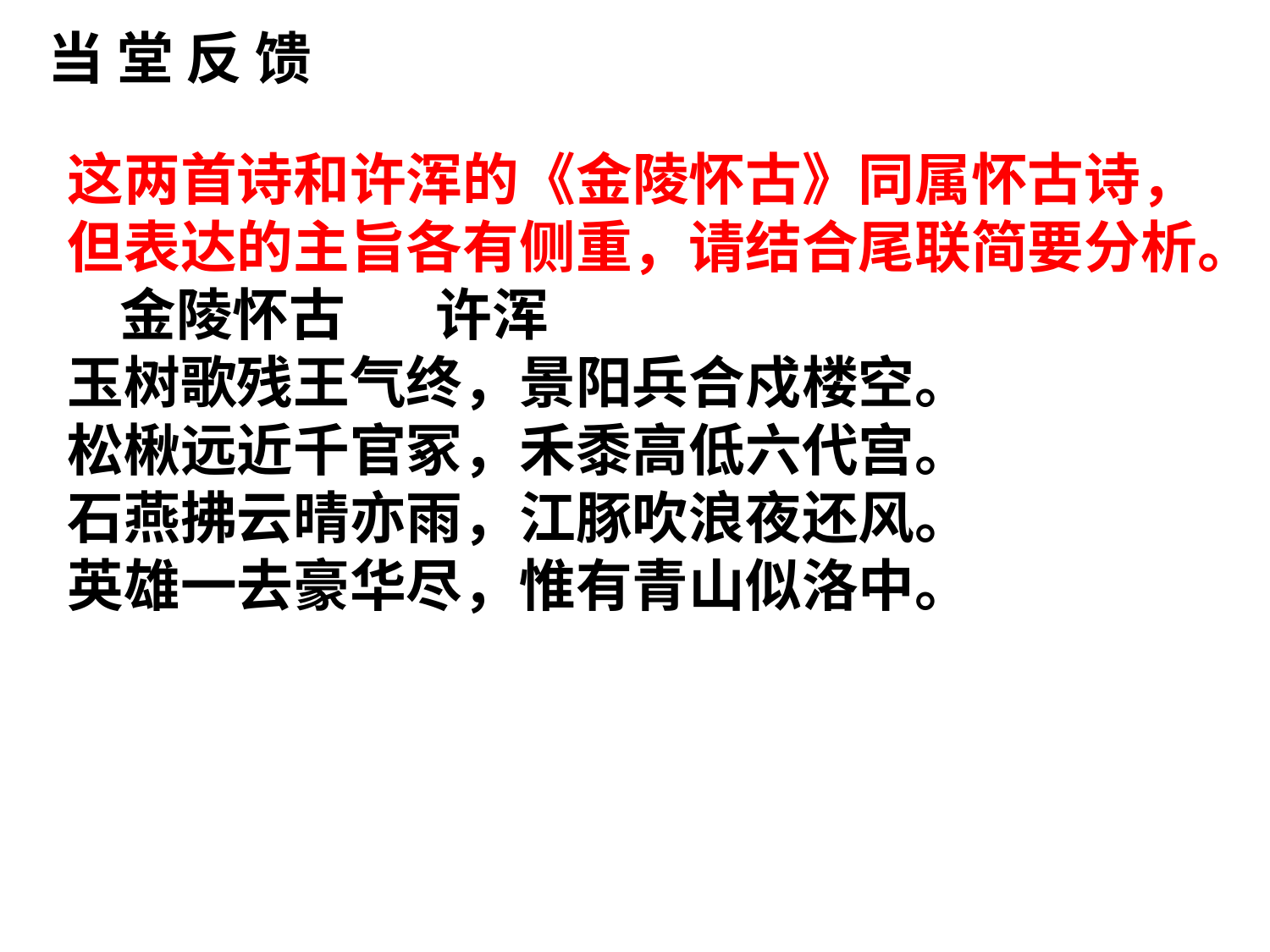

当 堂 反 馈
这两首诗和许浑的《金陵怀古》同属怀古诗，但表达的主旨各有侧重，请结合尾联简要分析。
   金陵怀古       许浑
玉树歌残王气终，景阳兵合戍楼空。
松楸远近千官冢，禾黍高低六代宫。
石燕拂云晴亦雨，江豚吹浪夜还风。
英雄一去豪华尽，惟有青山似洛中。